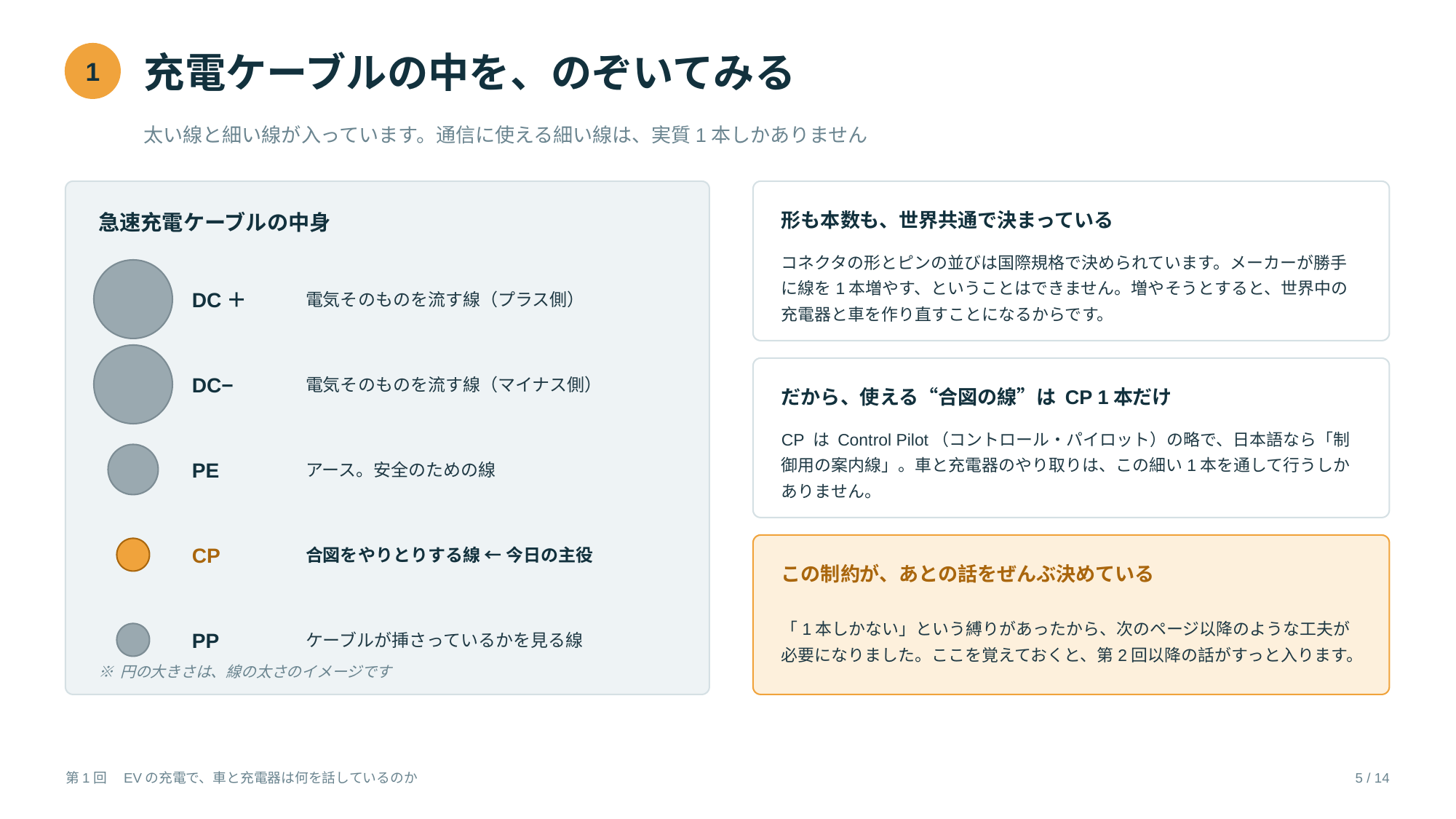

充電ケーブルの中を、のぞいてみる

1
太い線と細い線が入っています。通信に使える細い線は、実質1本しかありません

形も本数も、世界共通で決まっている
急速充電ケーブルの中身
コネクタの形とピンの並びは国際規格で決められています。メーカーが勝手に線を1本増やす、ということはできません。増やそうとすると、世界中の充電器と車を作り直すことになるからです。

DC＋
電気そのものを流す線（プラス側）

DC−
電気そのものを流す線（マイナス側）

だから、使える“合図の線”は CP 1本だけ
CP は Control Pilot（コントロール・パイロット）の略で、日本語なら「制御用の案内線」。車と充電器のやり取りは、この細い1本を通して行うしかありません。
PE
アース。安全のための線

CP
合図をやりとりする線 ← 今日の主役

この制約が、あとの話をぜんぶ決めている
「1本しかない」という縛りがあったから、次のページ以降のような工夫が必要になりました。ここを覚えておくと、第2回以降の話がすっと入ります。
PP
ケーブルが挿さっているかを見る線

※ 円の大きさは、線の太さのイメージです
第1回　EVの充電で、車と充電器は何を話しているのか
5 / 14